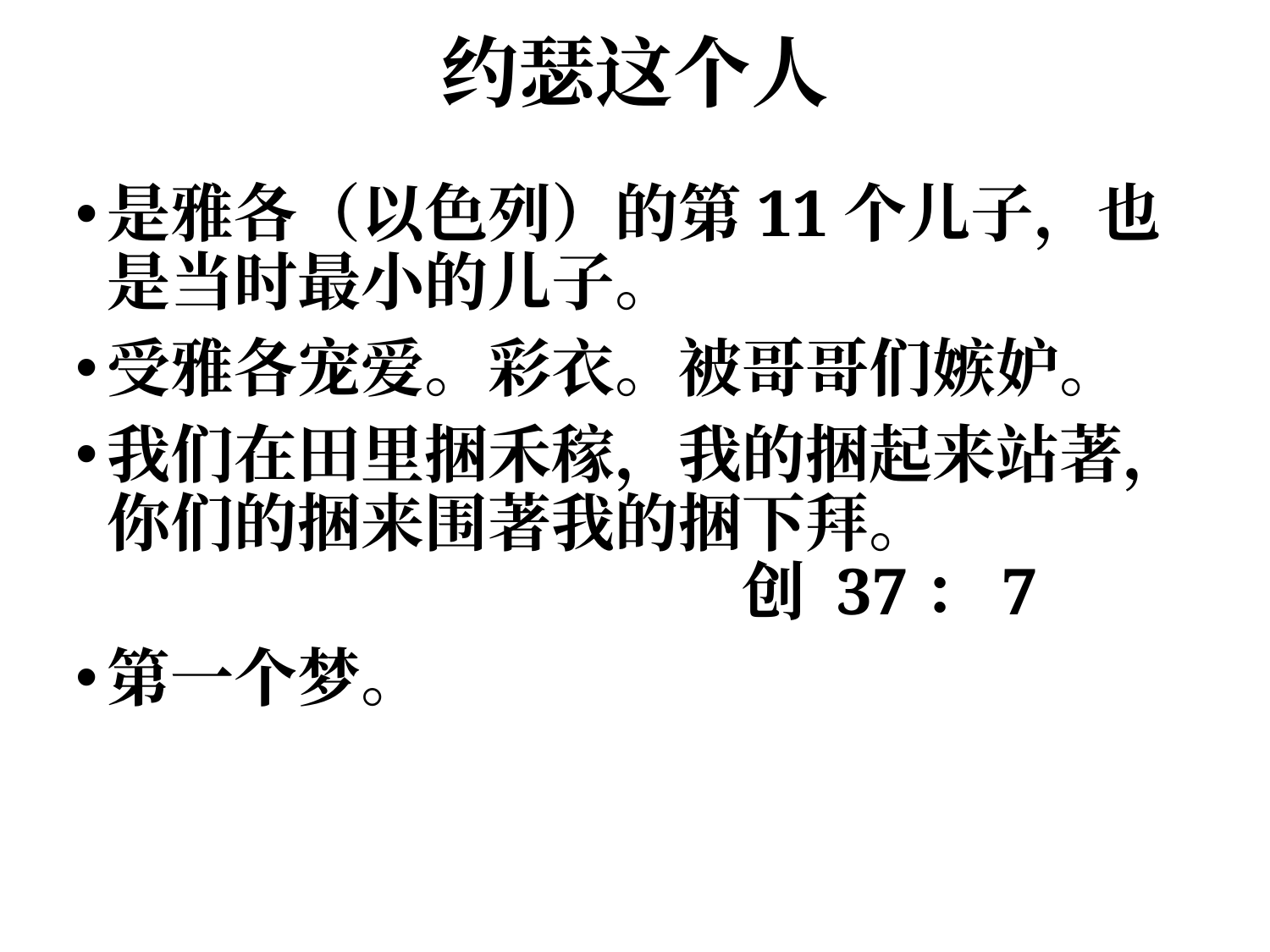

# 约瑟这个人
是雅各（以色列）的第11个儿子，也是当时最小的儿子。
受雅各宠爱。彩衣。被哥哥们嫉妒。
我们在田里捆禾稼，我的捆起来站著，你们的捆来围著我的捆下拜。							创 37：7
第一个梦。